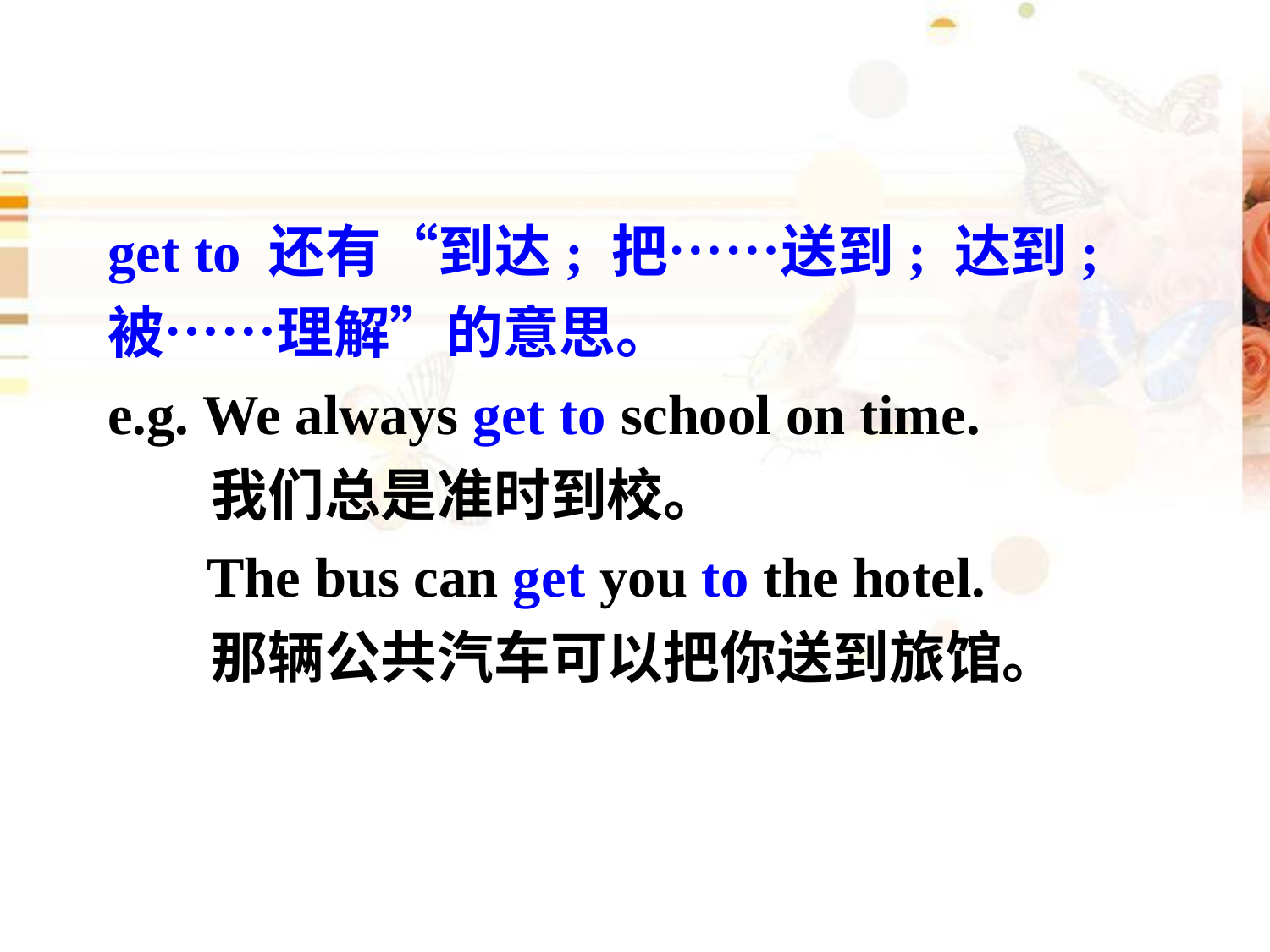

get to 还有“到达; 把……送到; 达到; 被……理解”的意思。
e.g. We always get to school on time.
       我们总是准时到校。
       The bus can get you to the hotel.
       那辆公共汽车可以把你送到旅馆。